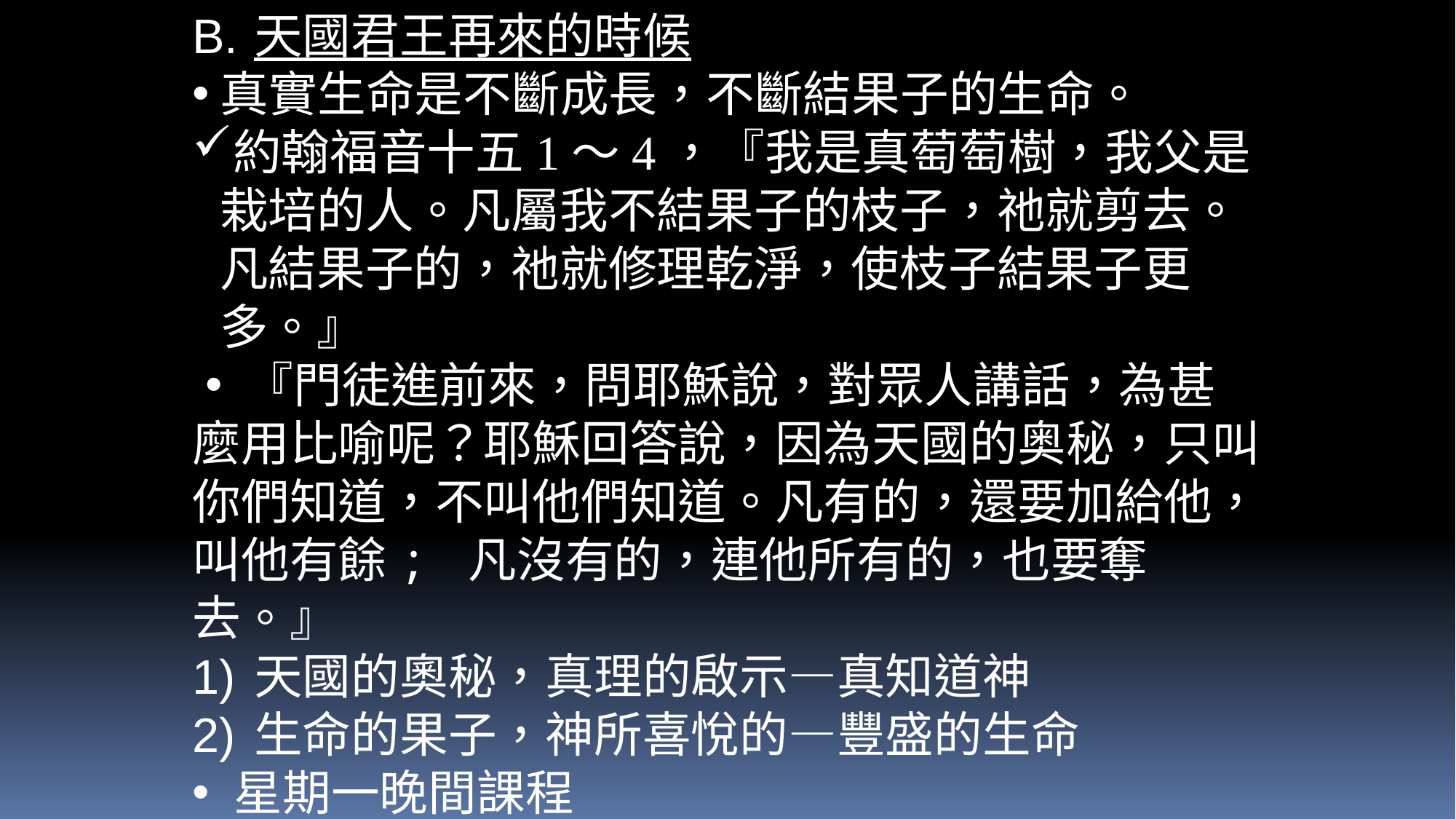

天國君王再來的時候
真實生命是不斷成長，不斷結果子的生命。
約翰福音十五1～4，『我是真萄萄樹，我父是栽培的人。凡屬我不結果子的枝子，祂就剪去。凡結果子的，祂就修理乾淨，使枝子結果子更多。』
 『門徒進前來，問耶穌說，對眾人講話，為甚麼用比喻呢？耶穌回答說，因為天國的奥秘，只叫你們知道，不叫他們知道。凡有的，還要加給他，叫他有餘; 凡沒有的，連他所有的，也要奪去。』
天國的奧秘，真理的啟示—真知道神
生命的果子，神所喜悅的—豐盛的生命
星期一晚間課程